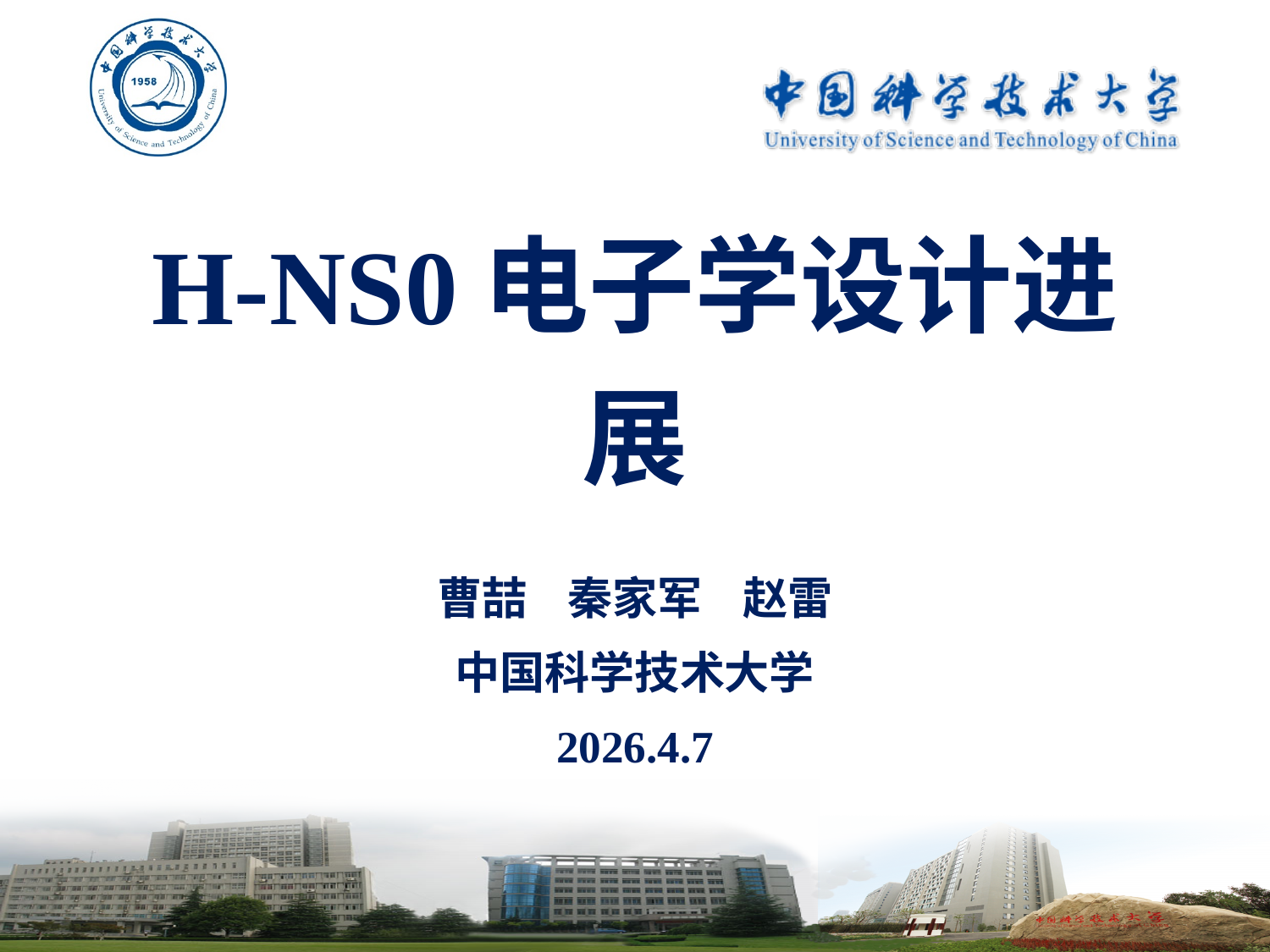

# H-NS0电子学设计进展
曹喆    秦家军    赵雷
中国科学技术大学
2026.4.7